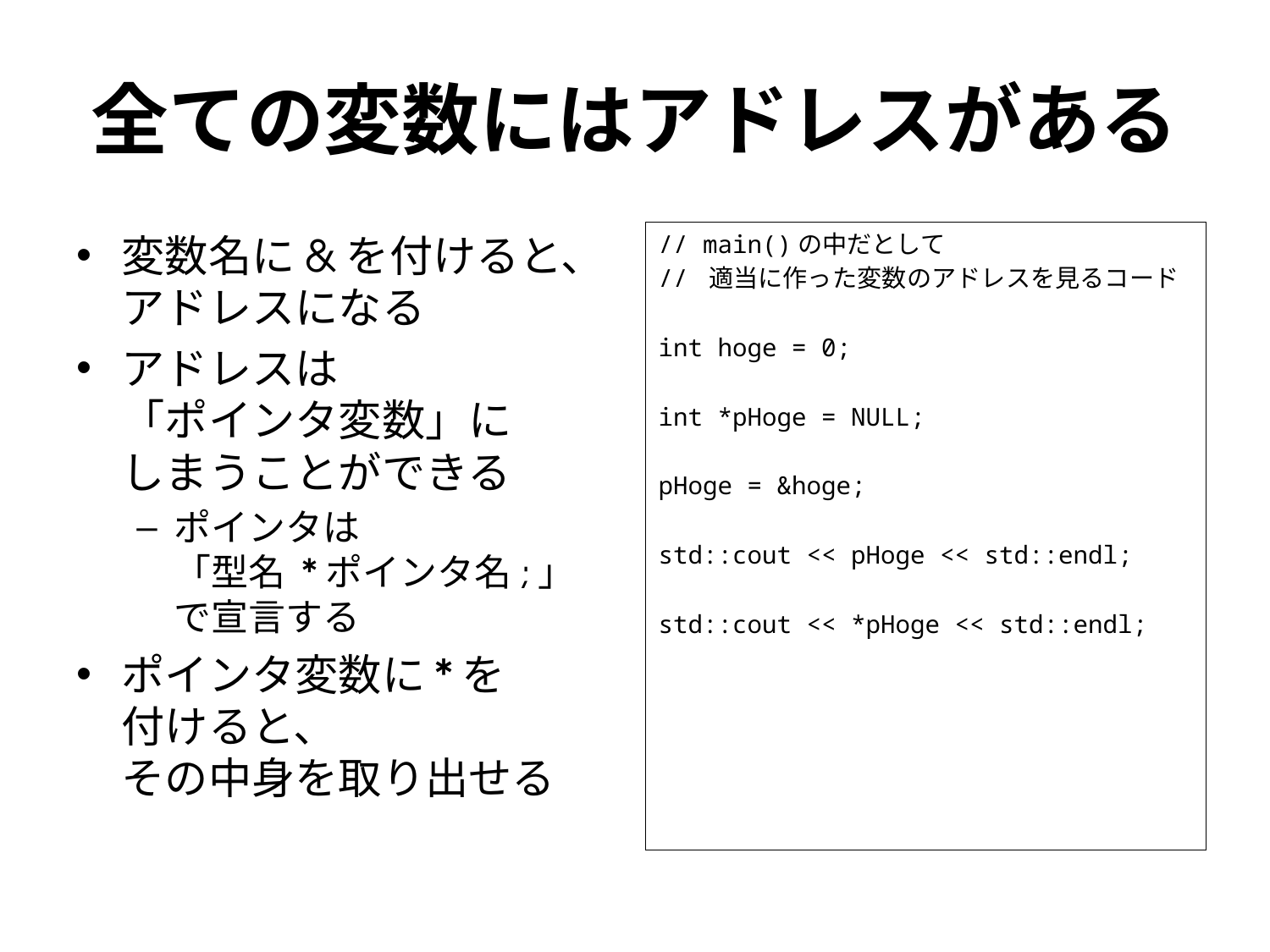

# 全ての変数にはアドレスがある
変数名に&を付けると、
アドレスになる
アドレスは
「ポインタ変数」に
しまうことができる
ポインタは
「型名 *ポインタ名;」
で宣言する
ポインタ変数に*を
付けると、
その中身を取り出せる
// main()の中だとして
// 適当に作った変数のアドレスを見るコード

int hoge = 0;

int *pHoge = NULL;

pHoge = &hoge;

std::cout << pHoge << std::endl;

std::cout << *pHoge << std::endl;